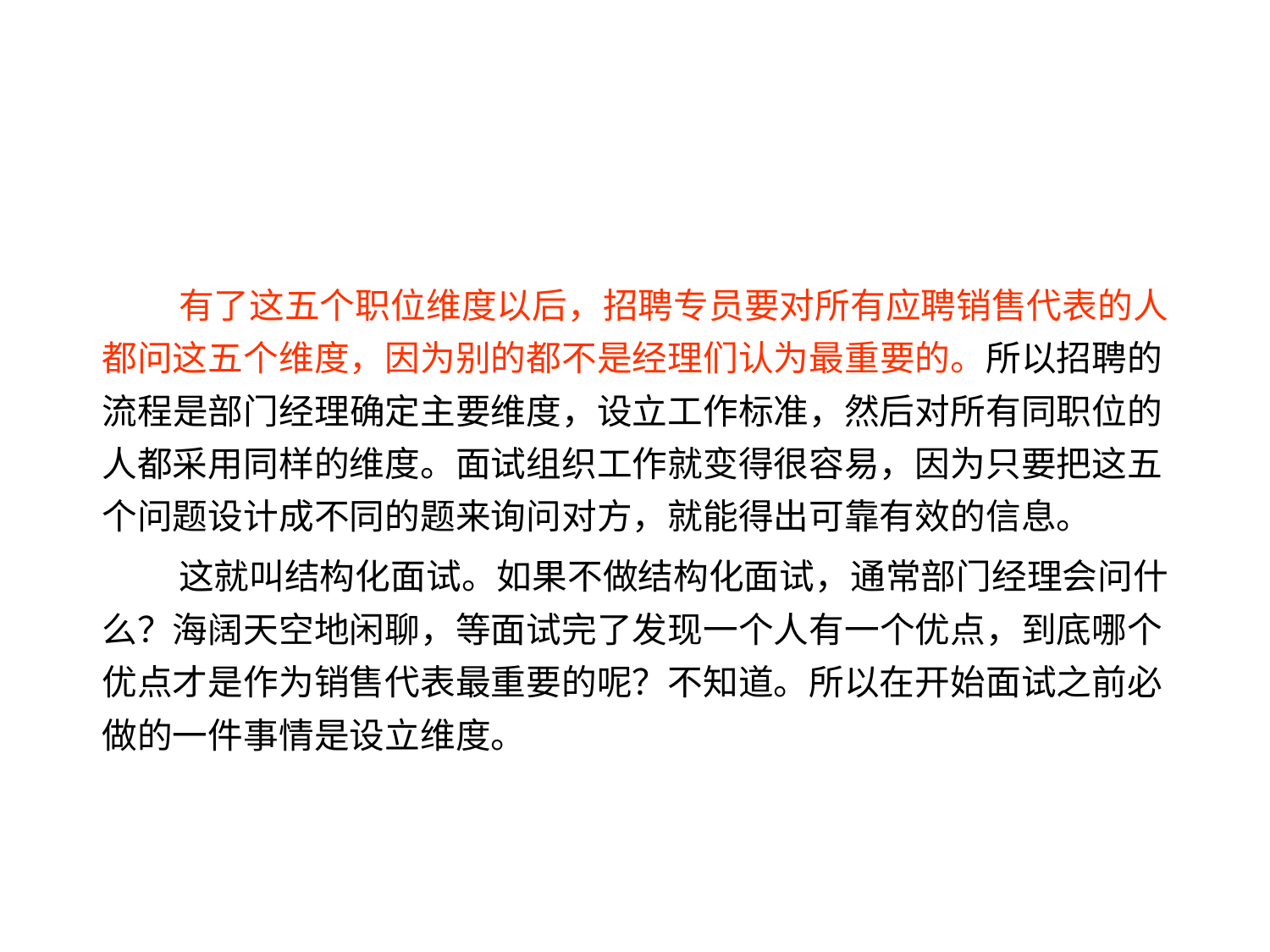

有了这五个职位维度以后，招聘专员要对所有应聘销售代表的人都问这五个维度，因为别的都不是经理们认为最重要的。所以招聘的流程是部门经理确定主要维度，设立工作标准，然后对所有同职位的人都采用同样的维度。面试组织工作就变得很容易，因为只要把这五个问题设计成不同的题来询问对方，就能得出可靠有效的信息。
        这就叫结构化面试。如果不做结构化面试，通常部门经理会问什么？海阔天空地闲聊，等面试完了发现一个人有一个优点，到底哪个优点才是作为销售代表最重要的呢？不知道。所以在开始面试之前必做的一件事情是设立维度。